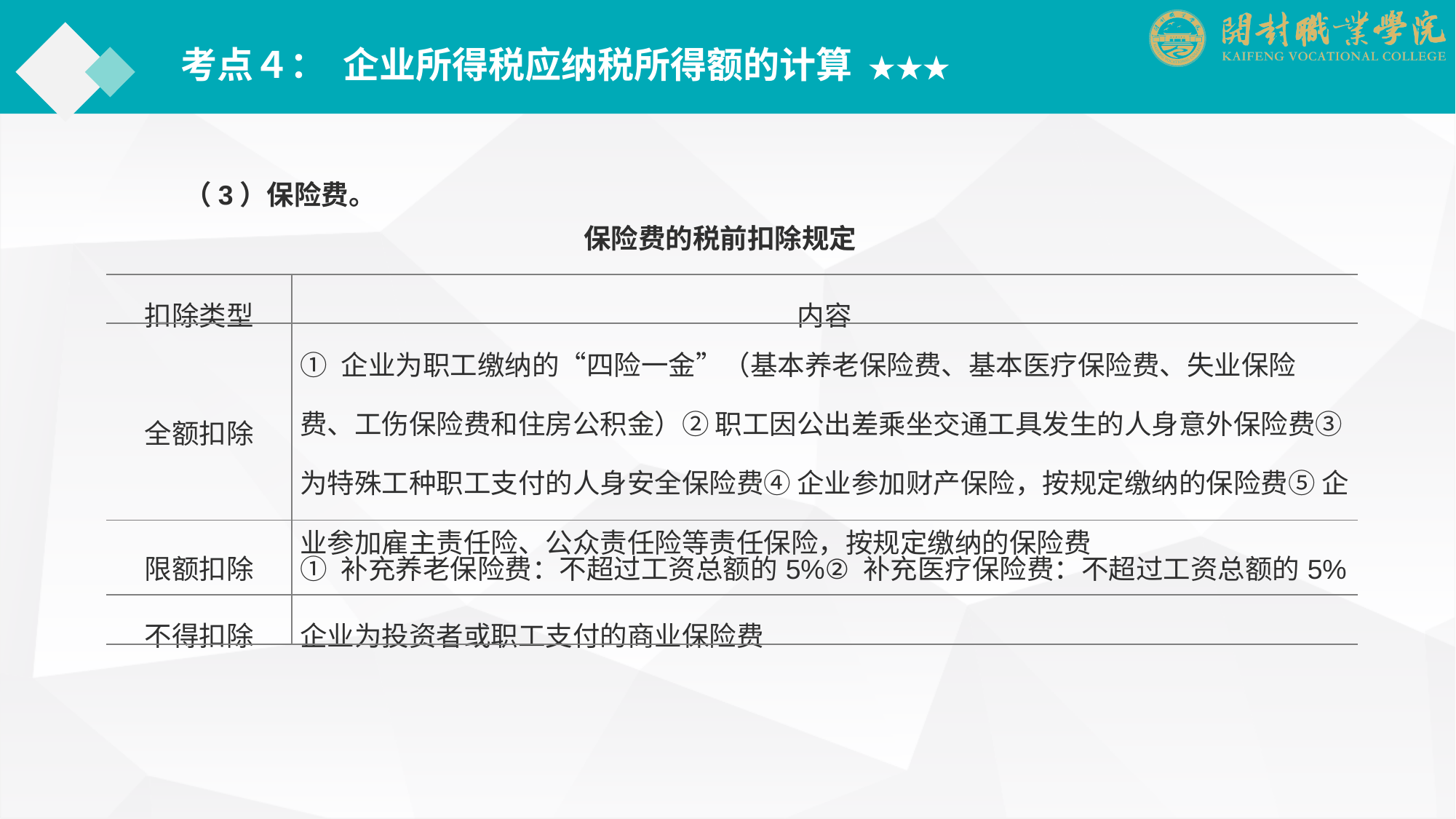

考点４：  企业所得税应纳税所得额的计算  ★★★
（3）保险费。
保险费的税前扣除规定
| 扣除类型 | 内容 |
| --- | --- |
| 全额扣除 | ① 企业为职工缴纳的“四险一金”（基本养老保险费、基本医疗保险费、失业保险费、工伤保险费和住房公积金）② 职工因公出差乘坐交通工具发生的人身意外保险费③ 为特殊工种职工支付的人身安全保险费④ 企业参加财产保险，按规定缴纳的保险费⑤ 企业参加雇主责任险、公众责任险等责任保险，按规定缴纳的保险费 |
| 限额扣除 | ① 补充养老保险费：不超过工资总额的5%② 补充医疗保险费：不超过工资总额的5% |
| 不得扣除 | 企业为投资者或职工支付的商业保险费 |